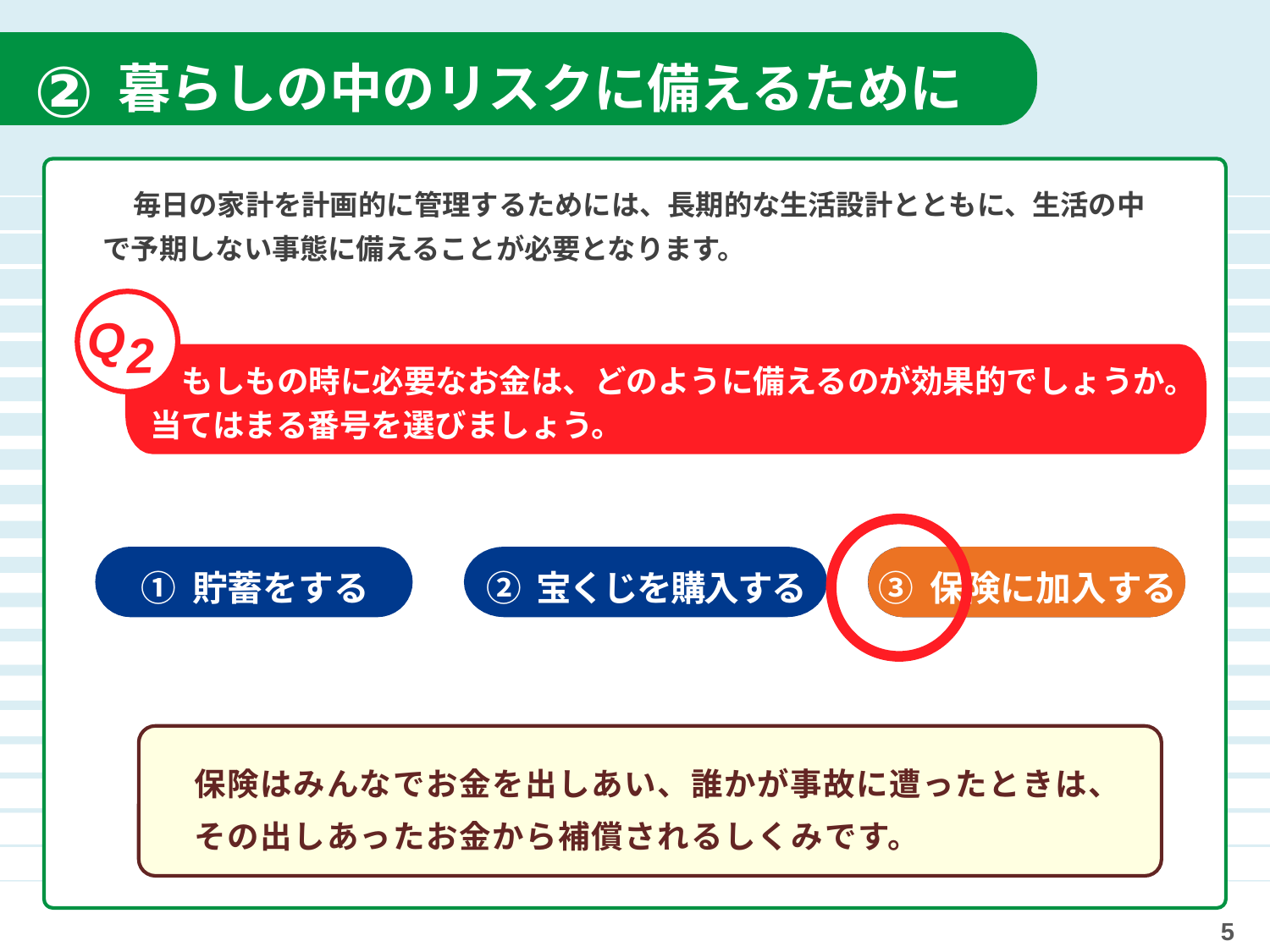

②
暮らしの中のリスクに備えるために

毎日の家計を計画的に管理するためには、長期的な生活設計とともに、生活の中で予期しない事態に備えることが必要となります。

Q
2

　もしもの時に必要なお金は、どのように備えるのが効果的でしょうか。当てはまる番号を選びましょう。

① 貯蓄をする

② 宝くじを購入する

③ 保険に加入する

③ 保険に加入する
保険はみんなでお金を出しあい、誰かが事故に遭ったときは、その出しあったお金から補償されるしくみです。